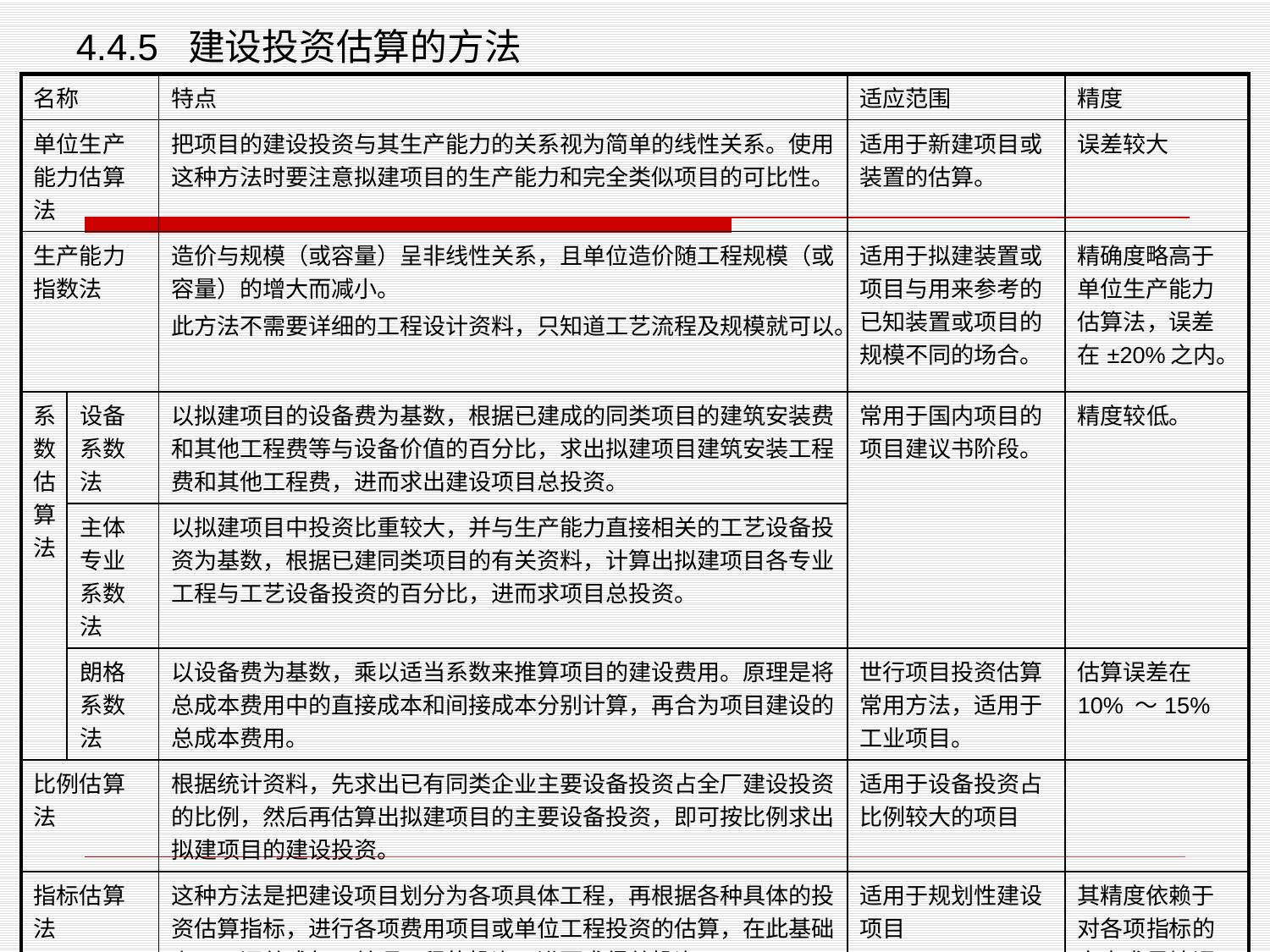

# 4.4.5  建设投资估算的方法
| 名称 |  | 特点 | 适应范围 | 精度 |
| --- | --- | --- | --- | --- |
| 单位生产能力估算法 |  | 把项目的建设投资与其生产能力的关系视为简单的线性关系。使用这种方法时要注意拟建项目的生产能力和完全类似项目的可比性。 | 适用于新建项目或装置的估算。 | 误差较大 |
| 生产能力指数法 |  | 造价与规模（或容量）呈非线性关系，且单位造价随工程规模（或容量）的增大而减小。 此方法不需要详细的工程设计资料，只知道工艺流程及规模就可以。 | 适用于拟建装置或项目与用来参考的已知装置或项目的规模不同的场合。 | 精确度略高于单位生产能力估算法，误差在±20%之内。 |
| 系数估算法 | 设备系数法 | 以拟建项目的设备费为基数，根据已建成的同类项目的建筑安装费和其他工程费等与设备价值的百分比，求出拟建项目建筑安装工程费和其他工程费，进而求出建设项目总投资。 | 常用于国内项目的项目建议书阶段。 | 精度较低。 |
|  | 主体专业系数法 | 以拟建项目中投资比重较大，并与生产能力直接相关的工艺设备投资为基数，根据已建同类项目的有关资料，计算出拟建项目各专业工程与工艺设备投资的百分比，进而求项目总投资。 |  |  |
|  | 朗格系数法 | 以设备费为基数，乘以适当系数来推算项目的建设费用。原理是将总成本费用中的直接成本和间接成本分别计算，再合为项目建设的总成本费用。 | 世行项目投资估算常用方法，适用于工业项目。 | 估算误差在10% ～15% |
| 比例估算法 |  | 根据统计资料，先求出已有同类企业主要设备投资占全厂建设投资的比例，然后再估算出拟建项目的主要设备投资，即可按比例求出拟建项目的建设投资。 | 适用于设备投资占比例较大的项目 |  |
| 指标估算法 |  | 这种方法是把建设项目划分为各项具体工程，再根据各种具体的投资估算指标，进行各项费用项目或单位工程投资的估算，在此基础上，可汇总成每一单项工程的投资，进而求得总投资。 | 适用于规划性建设项目 | 其精度依赖于对各项指标的实事求是地调整与换算。 |